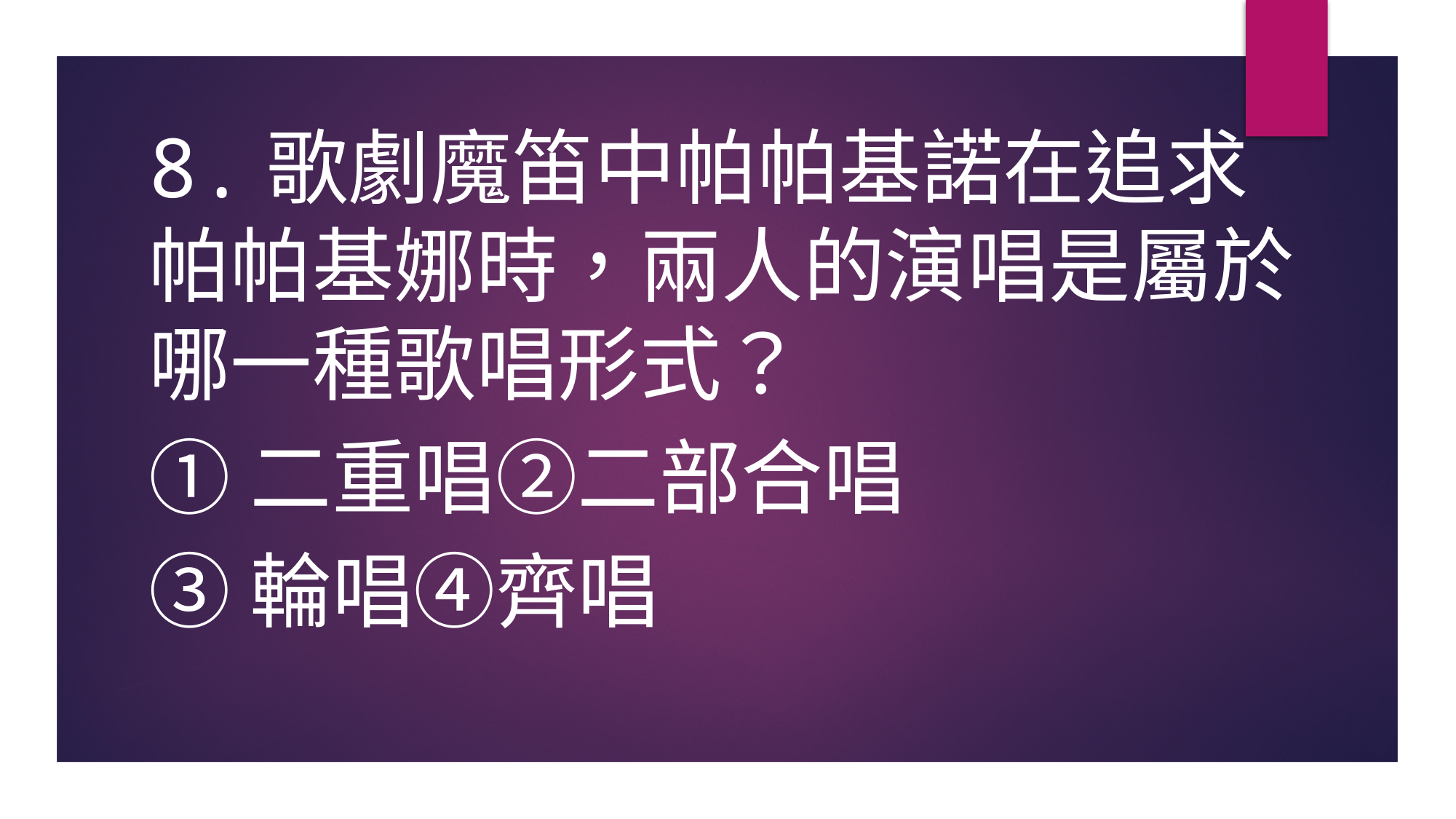

8.歌劇魔笛中帕帕基諾在追求帕帕基娜時，兩人的演唱是屬於哪一種歌唱形式？
①二重唱②二部合唱
③輪唱④齊唱